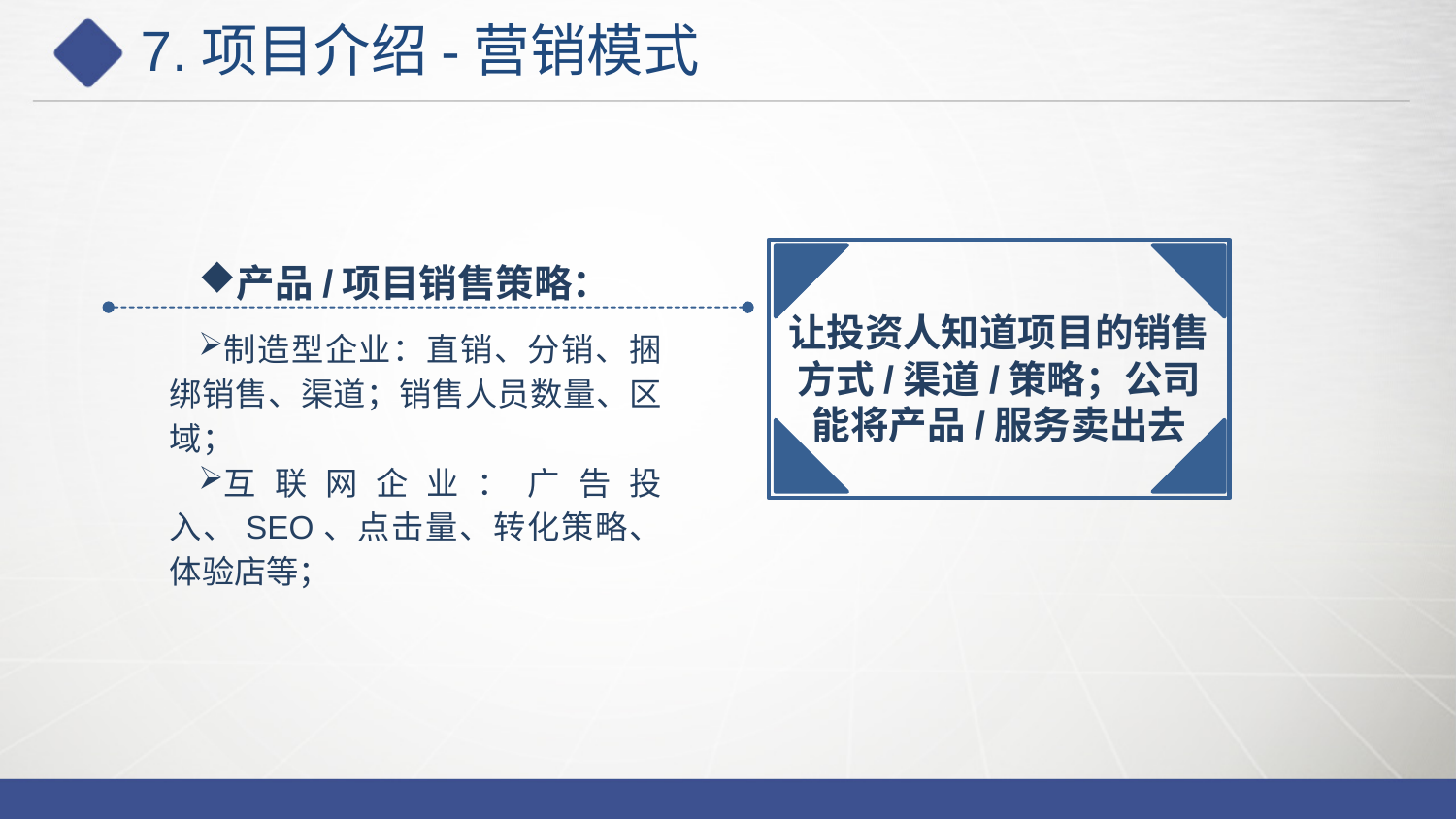

# 7.项目介绍-营销模式
产品/项目销售策略：
制造型企业：直销、分销、捆绑销售、渠道；销售人员数量、区域；
互联网企业：广告投入、SEO、点击量、转化策略、体验店等；

让投资人知道项目的销售方式/渠道/策略；公司能将产品/服务卖出去